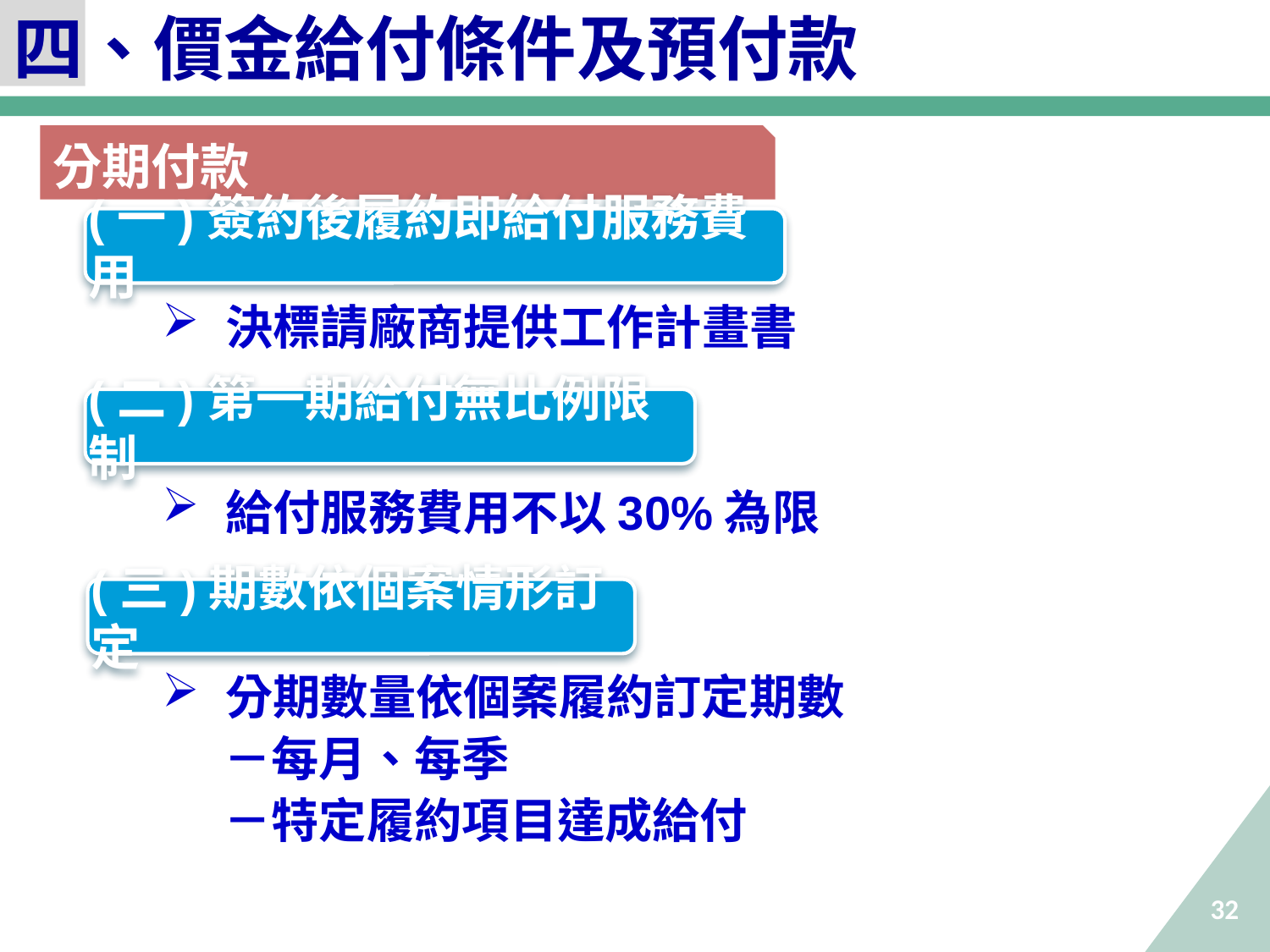

四、價金給付條件及預付款

分期付款
(一)簽約後履約即給付服務費用

決標請廠商提供工作計畫書

給付服務費用不以30%為限

分期數量依個案履約訂定期數
－每月、每季
－特定履約項目達成給付

(二)第一期給付無比例限制
(三)期數依個案情形訂定

32